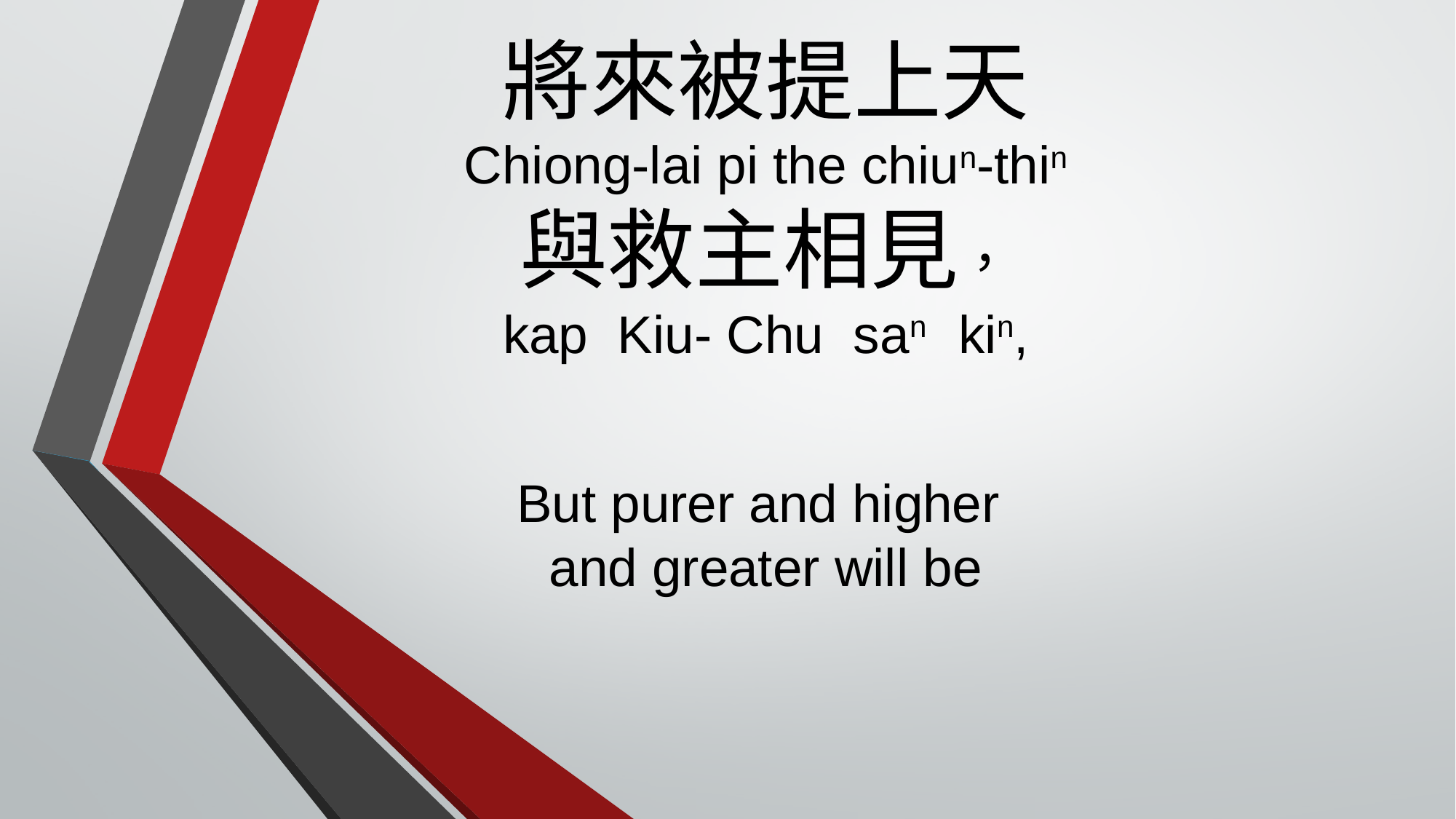

# 將來被提上天 Chiong-lai pi the chiun-thin 與救主相見， kap  Kiu- Chu  san   kin, But purer and higher and greater will be